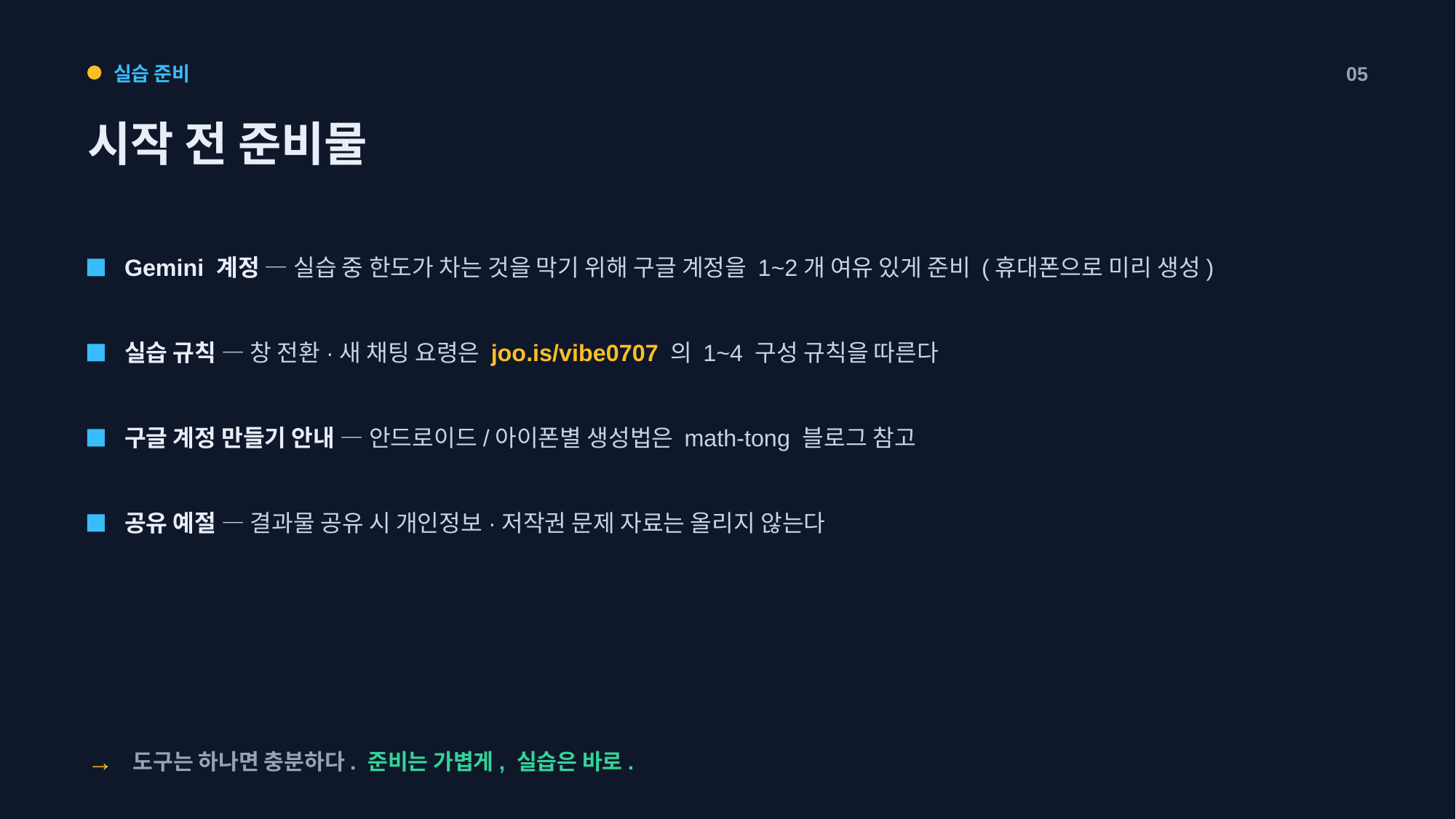

실습 준비
05

시작 전 준비물
Gemini 계정 — 실습 중 한도가 차는 것을 막기 위해 구글 계정을 1~2개 여유 있게 준비 (휴대폰으로 미리 생성)

실습 규칙 — 창 전환·새 채팅 요령은 joo.is/vibe0707 의 1~4 구성 규칙을 따른다

구글 계정 만들기 안내 — 안드로이드/아이폰별 생성법은 math-tong 블로그 참고

공유 예절 — 결과물 공유 시 개인정보·저작권 문제 자료는 올리지 않는다

→
도구는 하나면 충분하다. 준비는 가볍게, 실습은 바로.